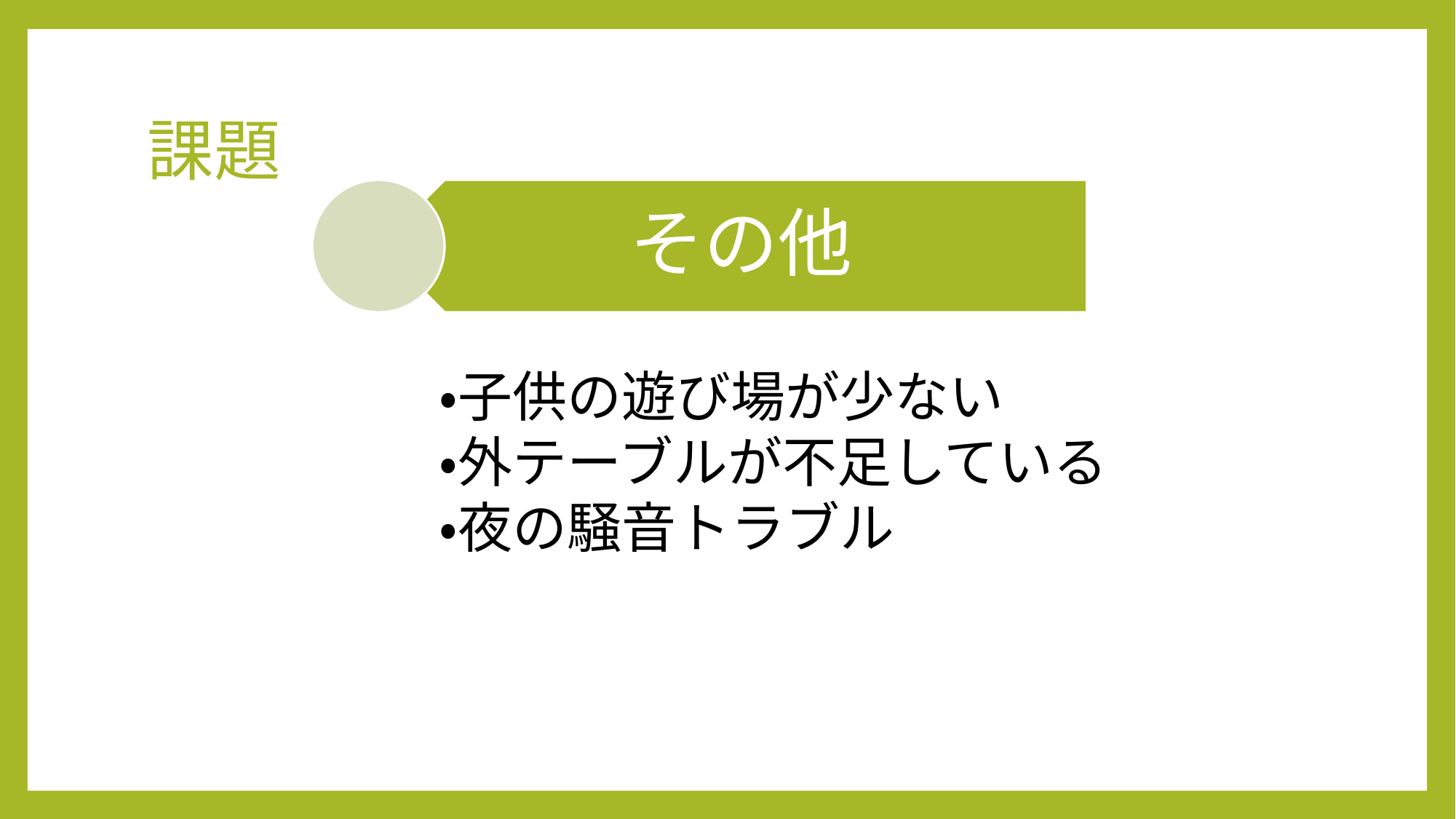

# 課題
その他
・子供の遊び場が少ない
・外テーブルが不足している
・夜の騒音トラブル